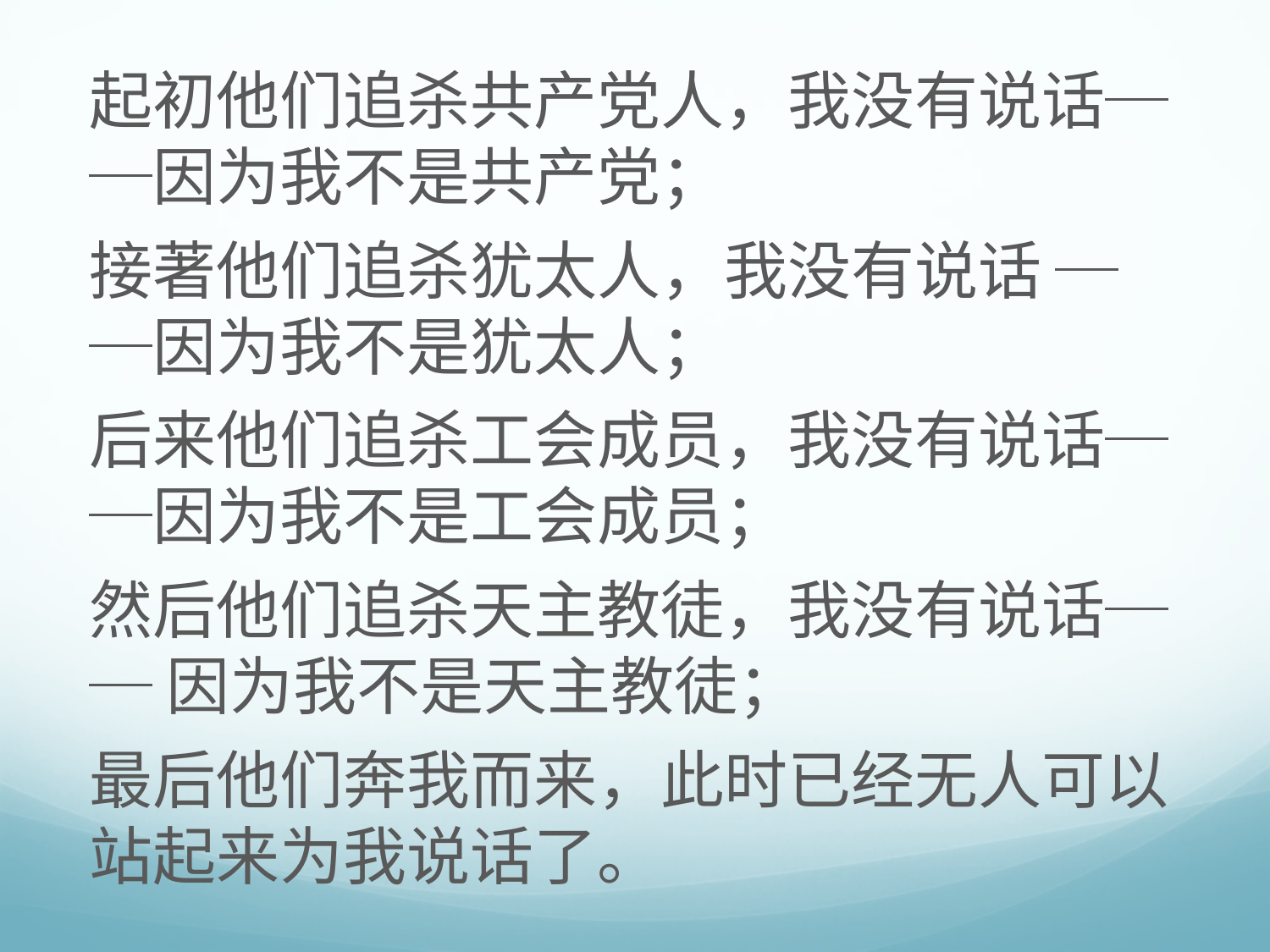

起初他们追杀共产党人，我没有说话──因为我不是共产党；
接著他们追杀犹太人，我没有说话 ──因为我不是犹太人；
后来他们追杀工会成员，我没有说话──因为我不是工会成员；
然后他们追杀天主教徒，我没有说话── 因为我不是天主教徒；
最后他们奔我而来，此时已经无人可以站起来为我说话了。